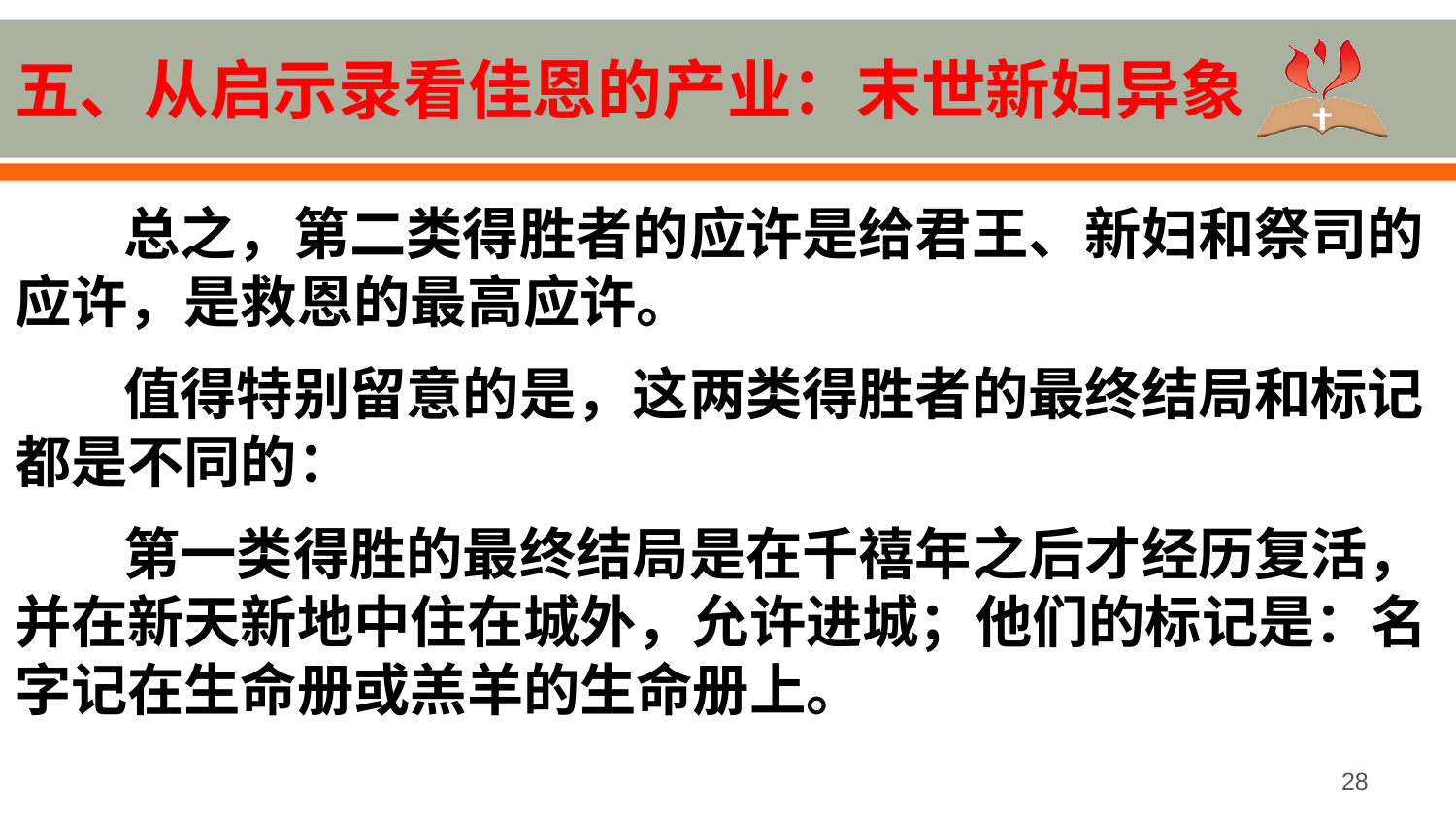

# 五、从启示录看佳恩的产业：末世新妇异象
总之，第二类得胜者的应许是给君王、新妇和祭司的应许，是救恩的最高应许。
值得特别留意的是，这两类得胜者的最终结局和标记都是不同的：
第一类得胜的最终结局是在千禧年之后才经历复活，并在新天新地中住在城外，允许进城；他们的标记是：名字记在生命册或羔羊的生命册上。

28